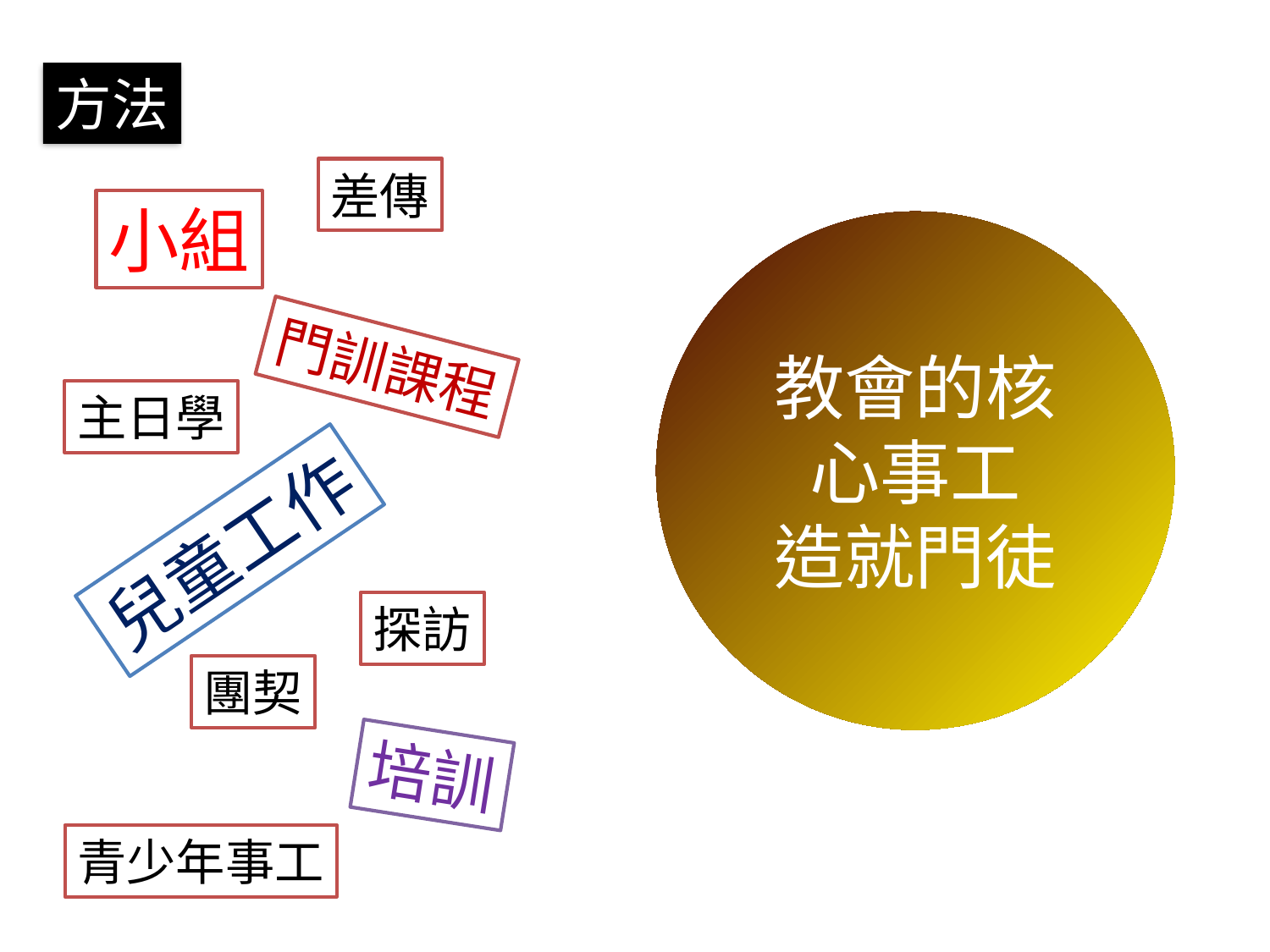

方法
差傳
小組
門訓課程
主日學
兒童工作
探訪
團契
培訓
青少年事工
教會的核心事工
造就門徒